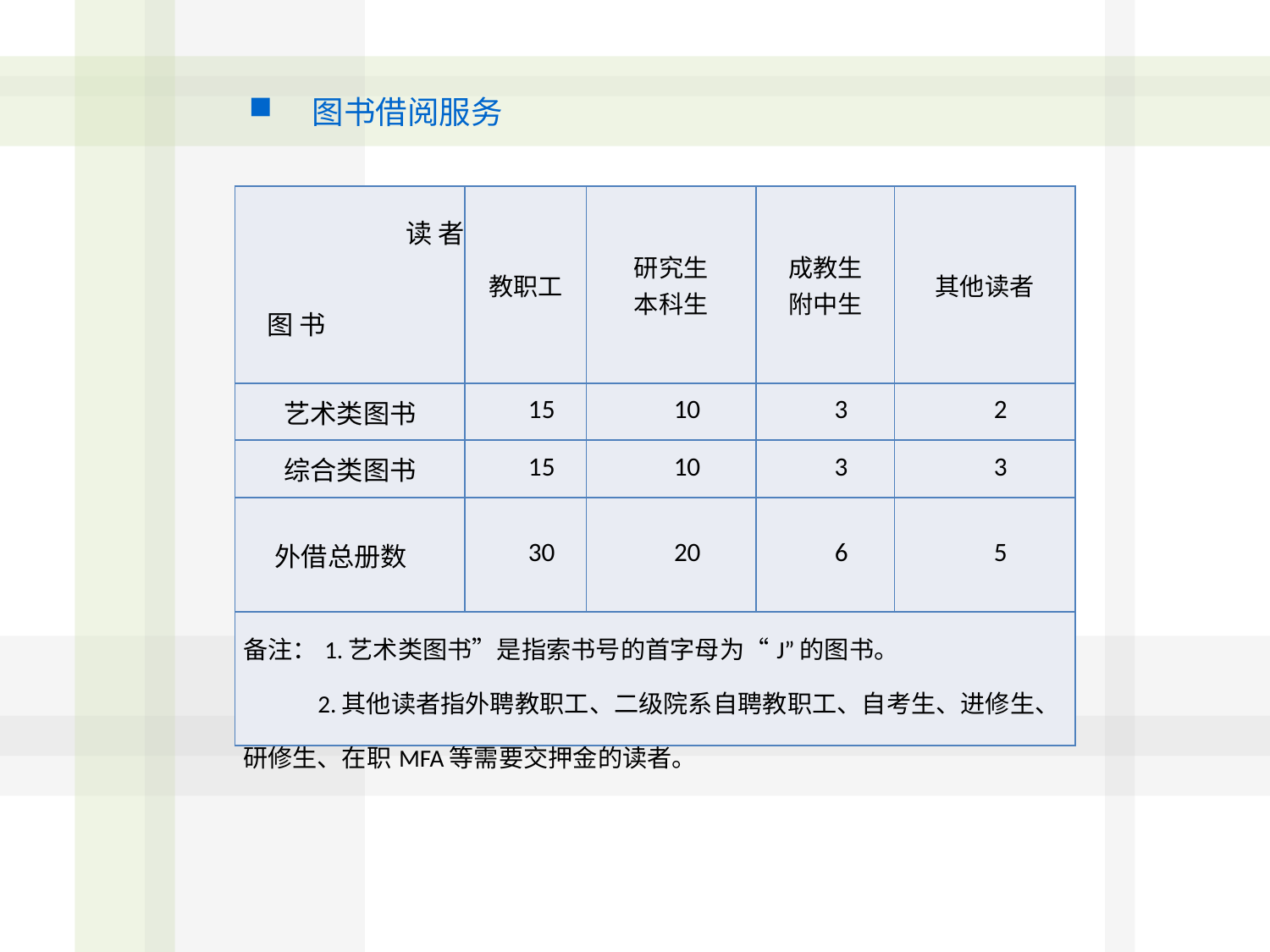

图书借阅服务
| 读 者 图 书 | 教职工 | 研究生 本科生 | 成教生 附中生 | 其他读者 |
| --- | --- | --- | --- | --- |
| 艺术类图书 | 15 | 10 | 3 | 2 |
| 综合类图书 | 15 | 10 | 3 | 3 |
| 外借总册数 | 30 | 20 | 6 | 5 |
| 备注：1.艺术类图书”是指索书号的首字母为“J”的图书。 2.其他读者指外聘教职工、二级院系自聘教职工、自考生、进修生、研修生、在职MFA等需要交押金的读者。 |  |  |  |  |